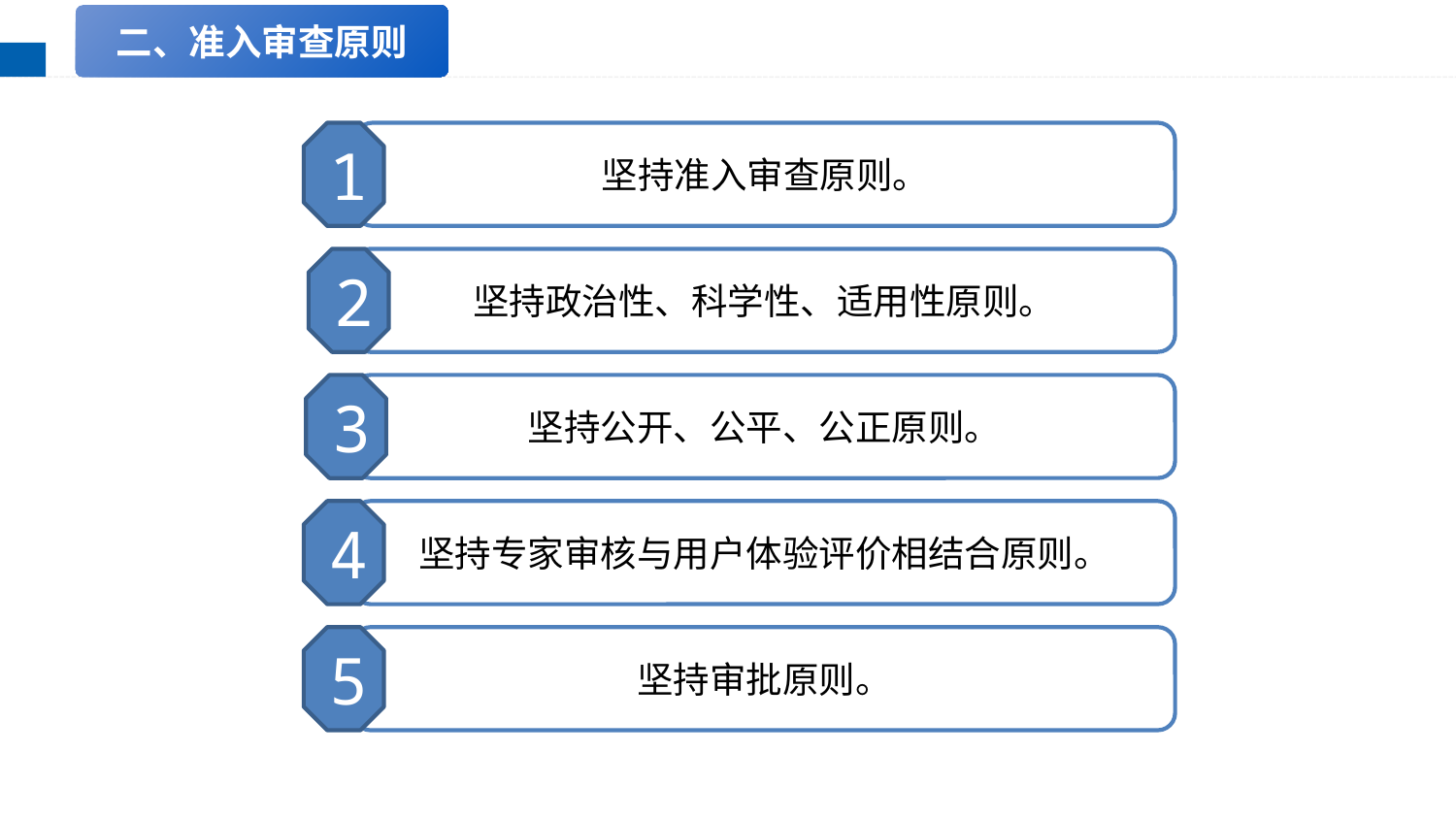

二、准入审查原则

1
坚持准入审查原则。
2
坚持政治性、科学性、适用性原则。
3
坚持公开、公平、公正原则。
4
坚持专家审核与用户体验评价相结合原则。
5
坚持审批原则。